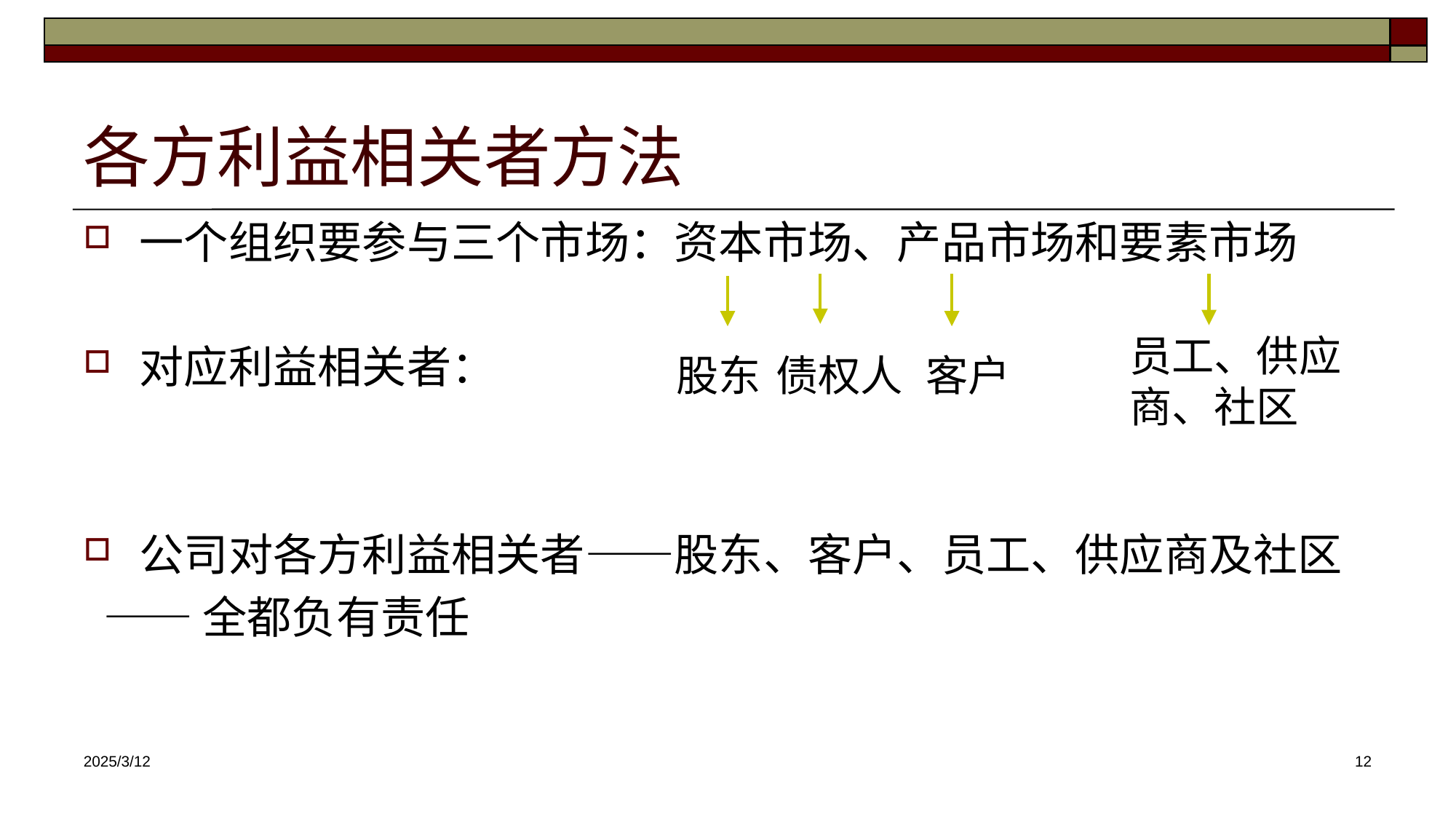

# 各方利益相关者方法
一个组织要参与三个市场：资本市场、产品市场和要素市场

对应利益相关者：

公司对各方利益相关者——股东、客户、员工、供应商及社区
  ——全都负有责任
员工、供应商、社区
客户
股东
债权人
2025/3/12
12